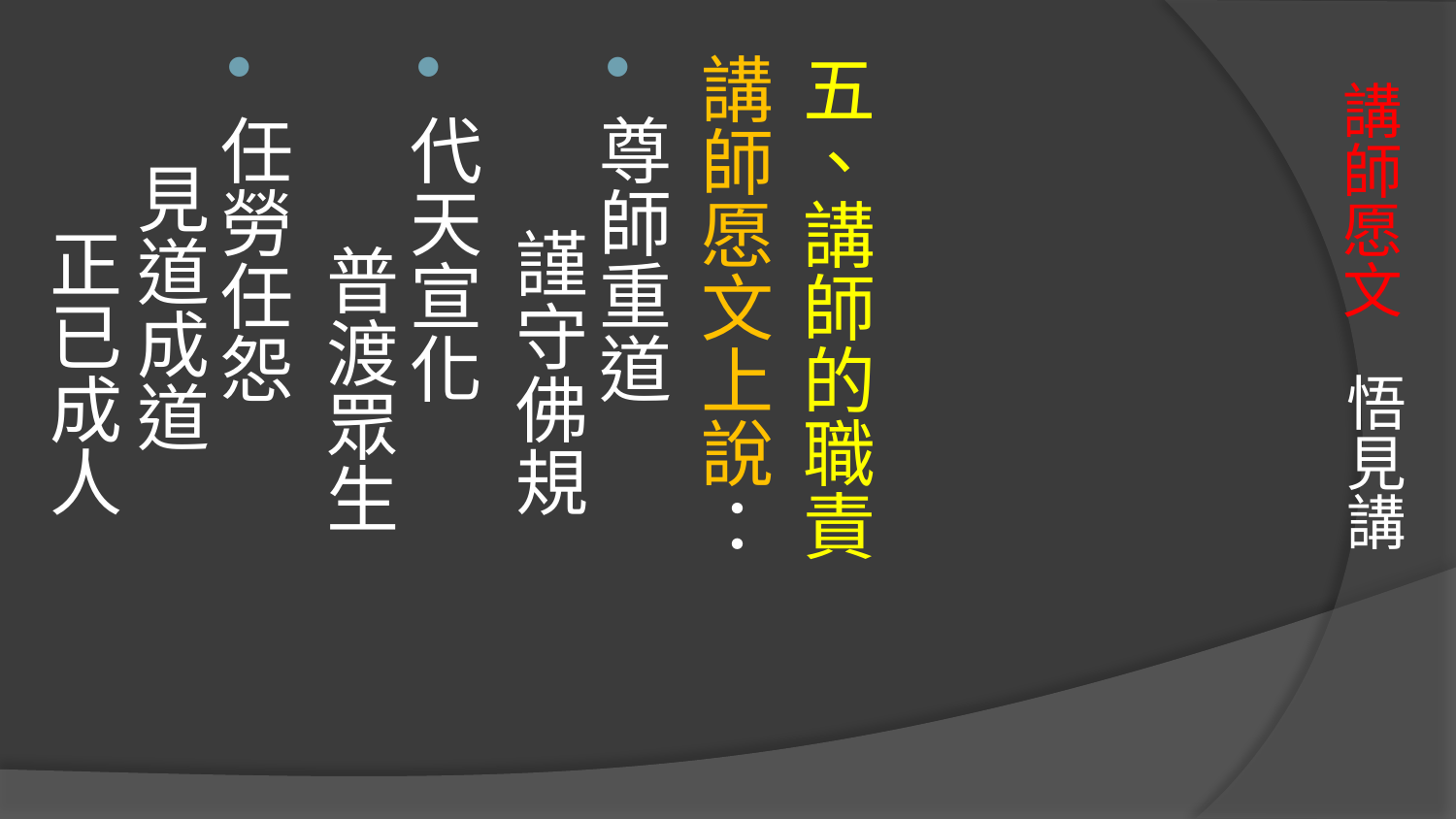

五、講師的職責
講師愿文上說：
尊師重道                              謹守佛規
代天宣化                               普渡眾生
任勞任怨                          見道成道                           正已成人
# 講師愿文    悟見講